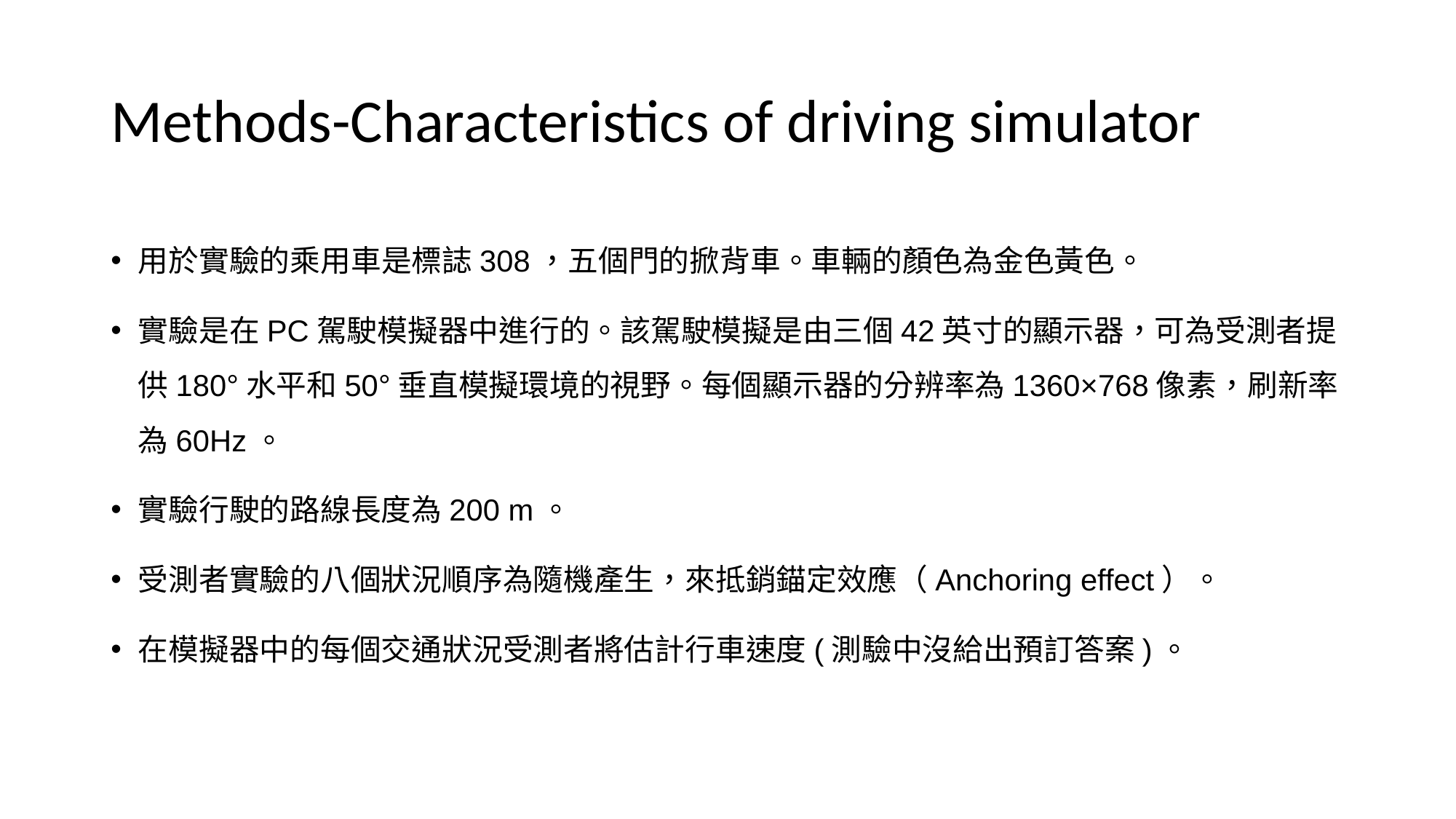

# Methods-Characteristics of driving simulator
用於實驗的乘用車是標誌308，五個門的掀背車。車輛的顏色為金色黃色。
實驗是在PC駕駛模擬器中進行的。該駕駛模擬是由三個42英寸的顯示器，可為受測者提供180°水平和50°垂直模擬環境的視野。每個顯示器的分辨率為1360×768像素，刷新率為60Hz。
實驗行駛的路線長度為200 m。
受測者實驗的八個狀況順序為隨機產生，來抵銷錨定效應（Anchoring effect）。
在模擬器中的每個交通狀況受測者將估計行車速度(測驗中沒給出預訂答案)。